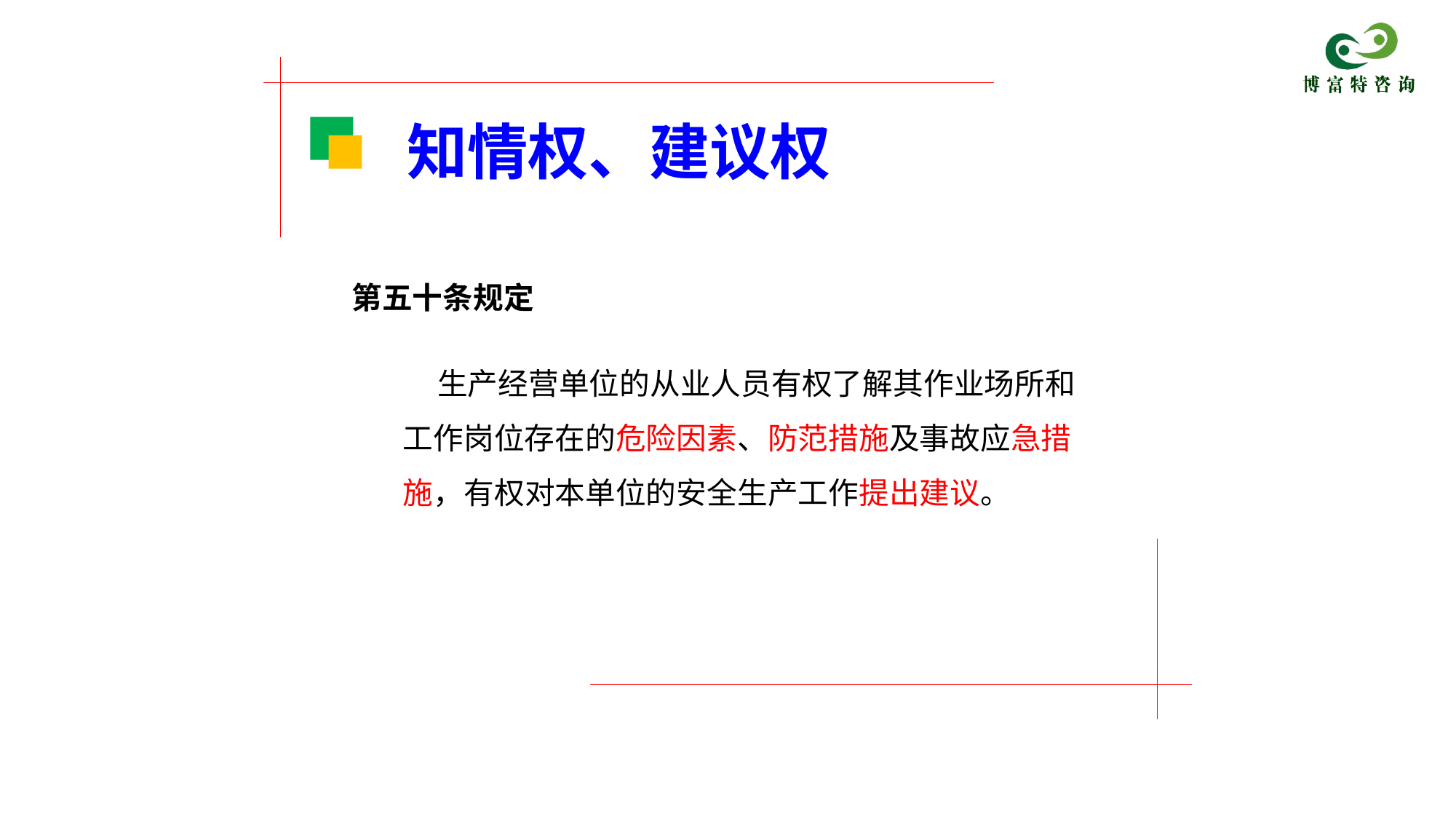

知情权、建议权

第五十条规定
    生产经营单位的从业人员有权了解其作业场所和
工作岗位存在的危险因素、防范措施及事故应急措
施，有权对本单位的安全生产工作提出建议。